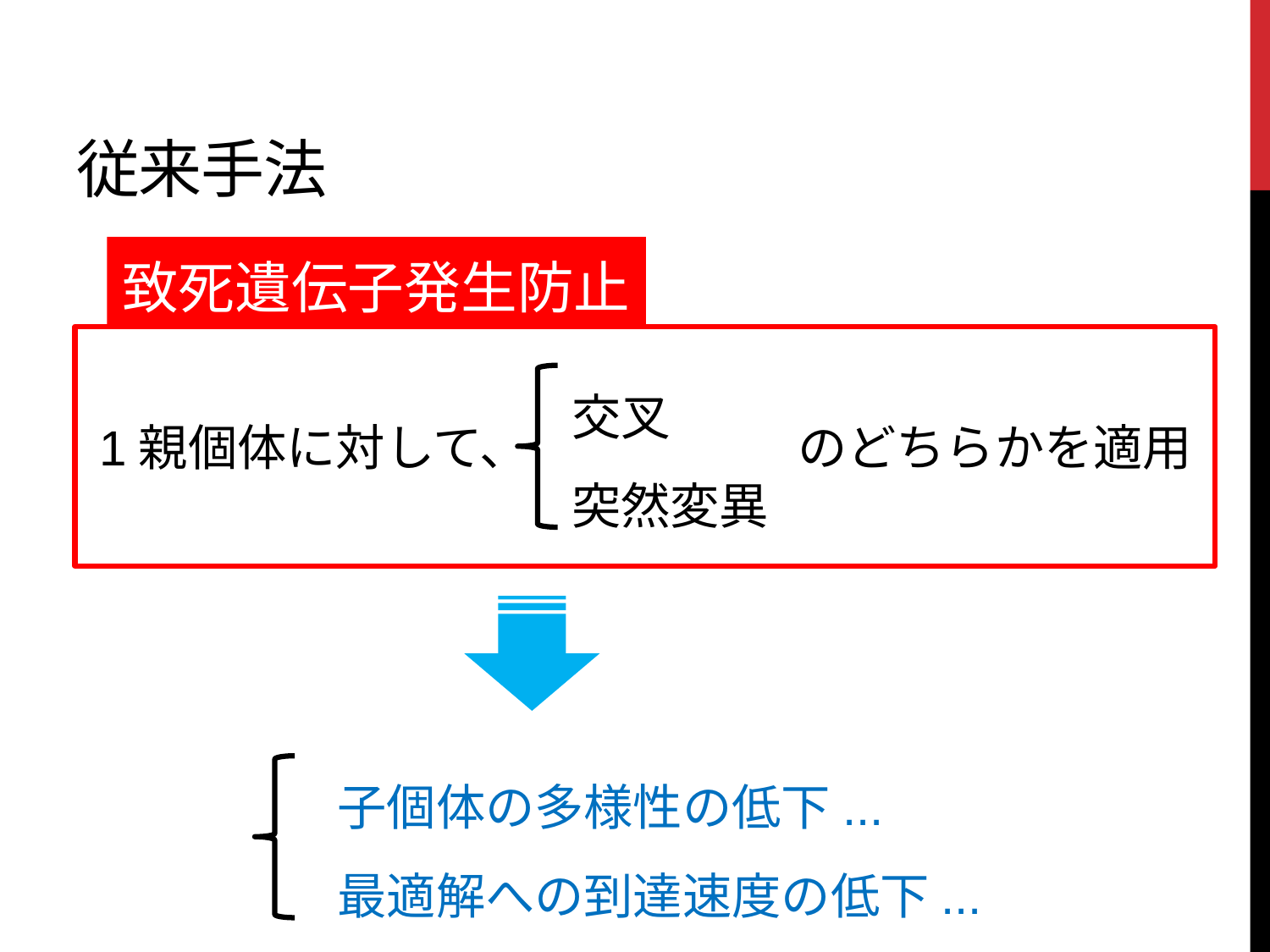

# 従来手法
致死遺伝子発生防止

交叉
突然変異

1親個体に対して、
のどちらかを適用

子個体の多様性の低下...
最適解への到達速度の低下...